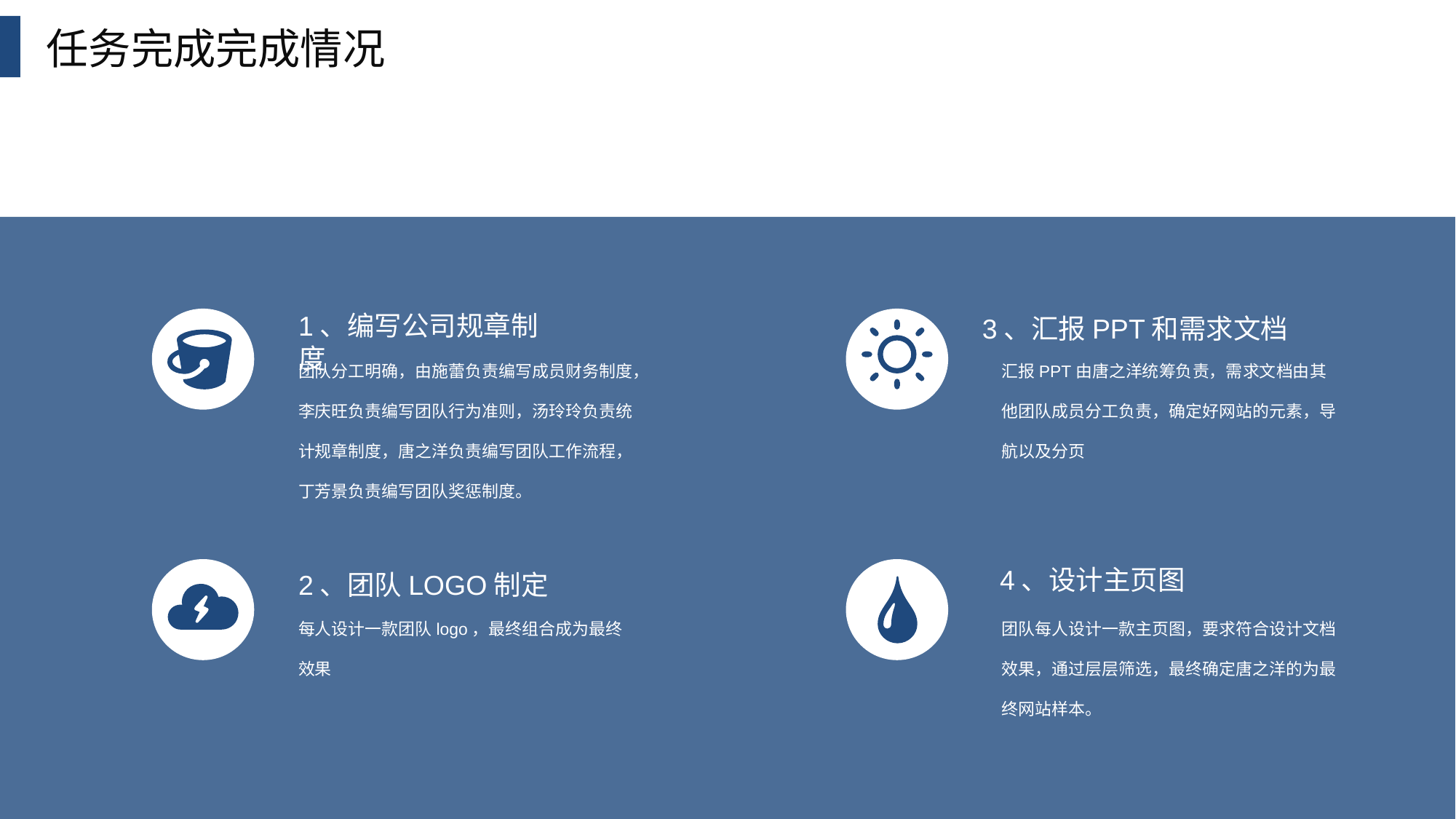

任务完成完成情况

1、编写公司规章制度
团队分工明确，由施蕾负责编写成员财务制度，李庆旺负责编写团队行为准则，汤玲玲负责统计规章制度，唐之洋负责编写团队工作流程，丁芳景负责编写团队奖惩制度。
3、汇报PPT和需求文档
汇报PPT由唐之洋统筹负责，需求文档由其他团队成员分工负责，确定好网站的元素，导航以及分页

2、团队LOGO制定
每人设计一款团队logo，最终组合成为最终效果
4、设计主页图
团队每人设计一款主页图，要求符合设计文档效果，通过层层筛选，最终确定唐之洋的为最终网站样本。